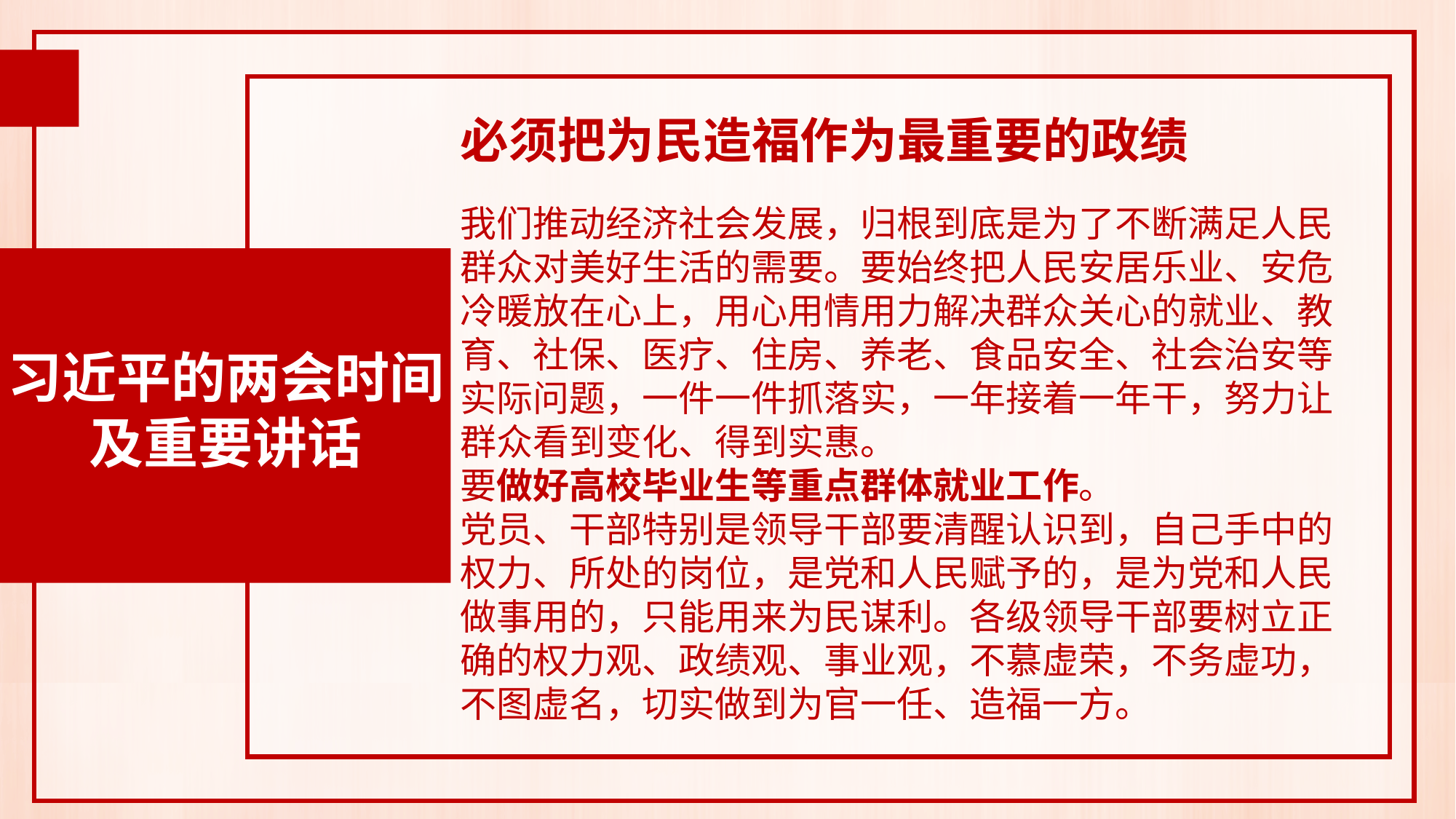

必须把为民造福作为最重要的政绩
我们推动经济社会发展，归根到底是为了不断满足人民群众对美好生活的需要。要始终把人民安居乐业、安危冷暖放在心上，用心用情用力解决群众关心的就业、教育、社保、医疗、住房、养老、食品安全、社会治安等实际问题，一件一件抓落实，一年接着一年干，努力让群众看到变化、得到实惠。
要做好高校毕业生等重点群体就业工作。
党员、干部特别是领导干部要清醒认识到，自己手中的权力、所处的岗位，是党和人民赋予的，是为党和人民做事用的，只能用来为民谋利。各级领导干部要树立正确的权力观、政绩观、事业观，不慕虚荣，不务虚功，不图虚名，切实做到为官一任、造福一方。
习近平的两会时间及重要讲话